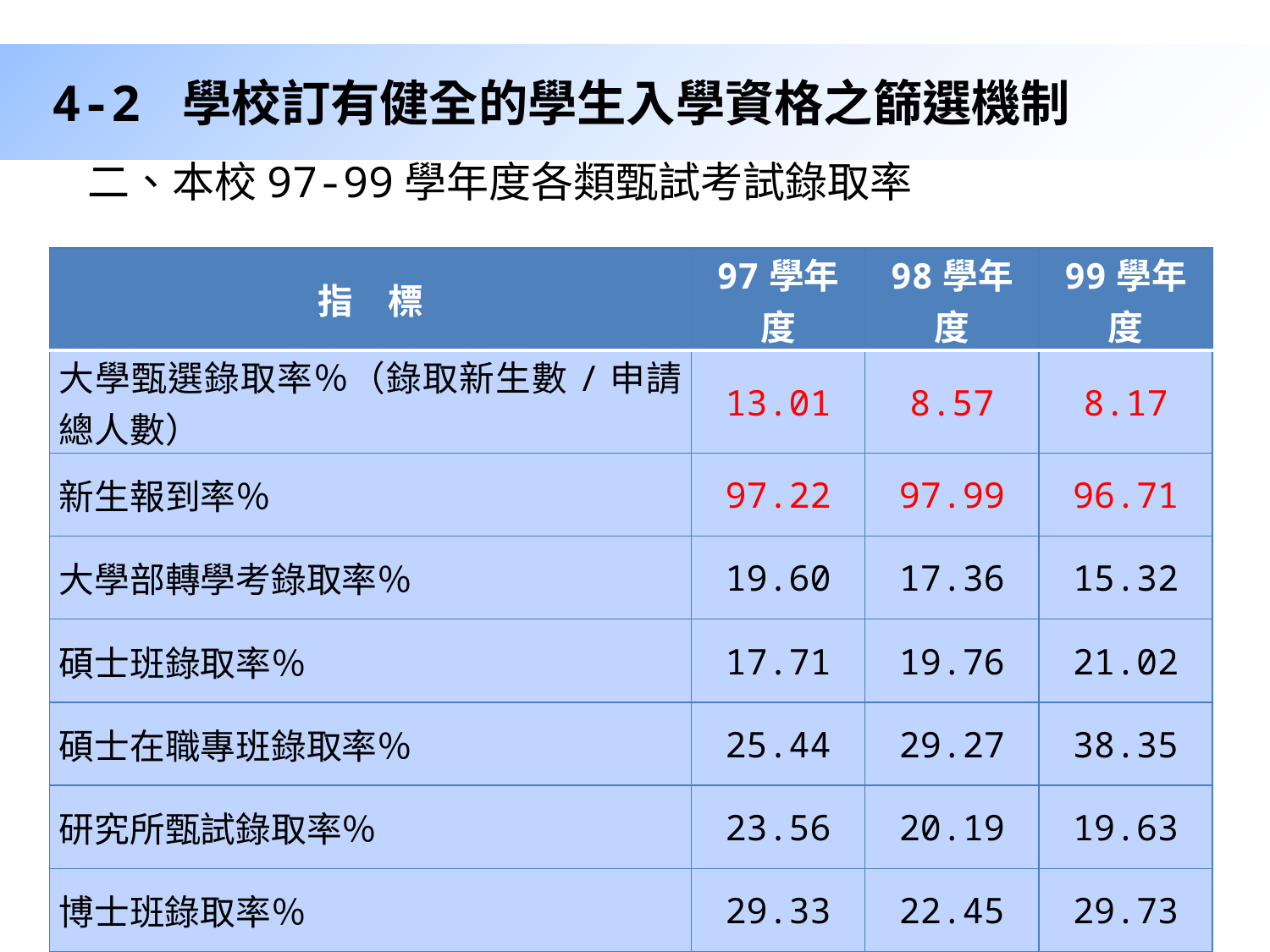

4-2 學校訂有健全的學生入學資格之篩選機制
二、本校97-99學年度各類甄試考試錄取率

| 指　標 | 97學年度 | 98學年度 | 99學年度 |
| --- | --- | --- | --- |
| 大學甄選錄取率％（錄取新生數/申請總人數） | 13.01 | 8.57 | 8.17 |
| 新生報到率％ | 97.22 | 97.99 | 96.71 |
| 大學部轉學考錄取率％ | 19.60 | 17.36 | 15.32 |
| 碩士班錄取率％ | 17.71 | 19.76 | 21.02 |
| 碩士在職專班錄取率％ | 25.44 | 29.27 | 38.35 |
| 研究所甄試錄取率％ | 23.56 | 20.19 | 19.63 |
| 博士班錄取率％ | 29.33 | 22.45 | 29.73 |